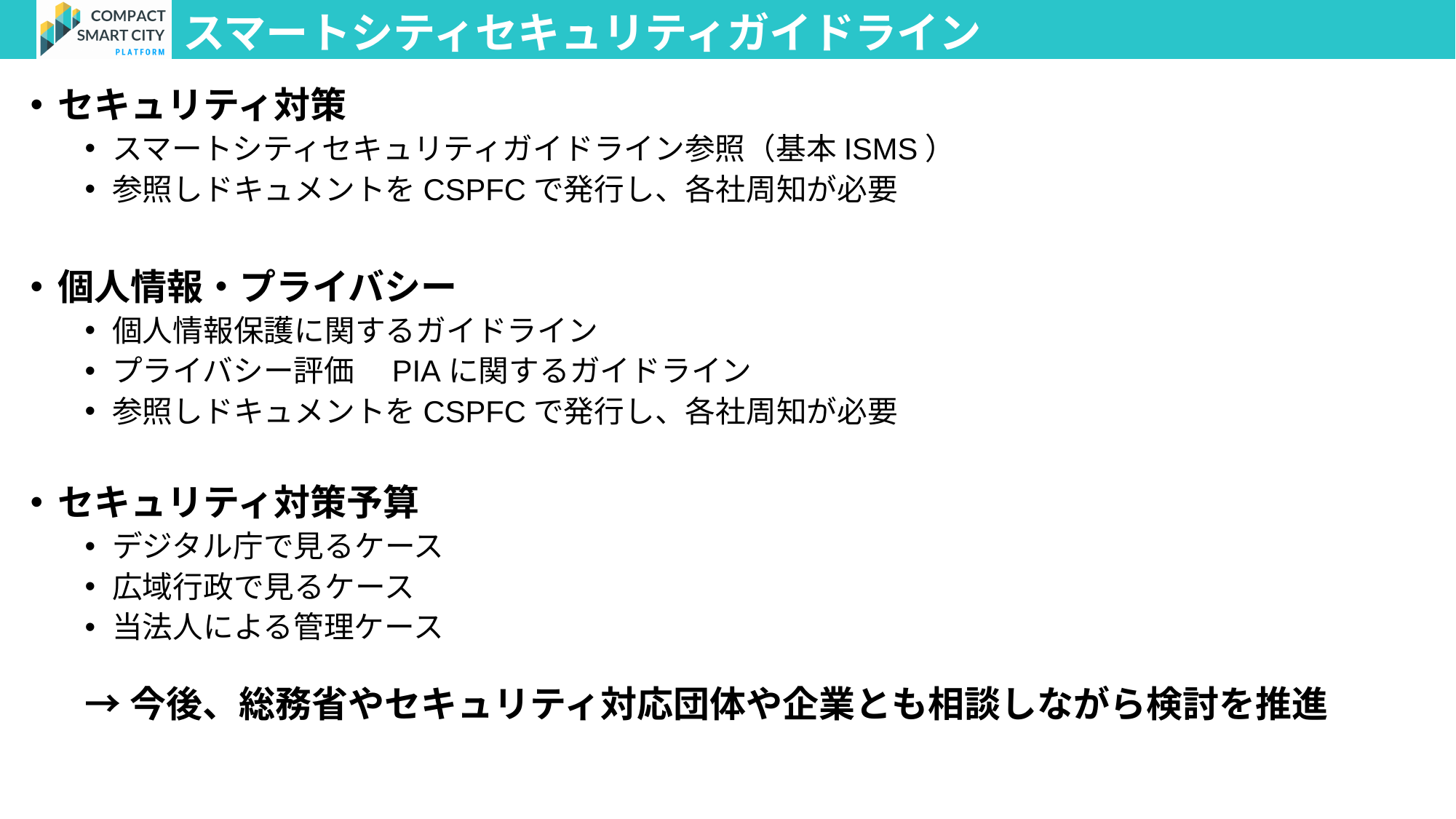

スマートシティセキュリティガイドライン
セキュリティ対策
スマートシティセキュリティガイドライン参照（基本ISMS）
参照しドキュメントをCSPFCで発行し、各社周知が必要

個人情報・プライバシー
個人情報保護に関するガイドライン
プライバシー評価　PIAに関するガイドライン
参照しドキュメントをCSPFCで発行し、各社周知が必要

セキュリティ対策予算
デジタル庁で見るケース
広域行政で見るケース
当法人による管理ケース

→今後、総務省やセキュリティ対応団体や企業とも相談しながら検討を推進